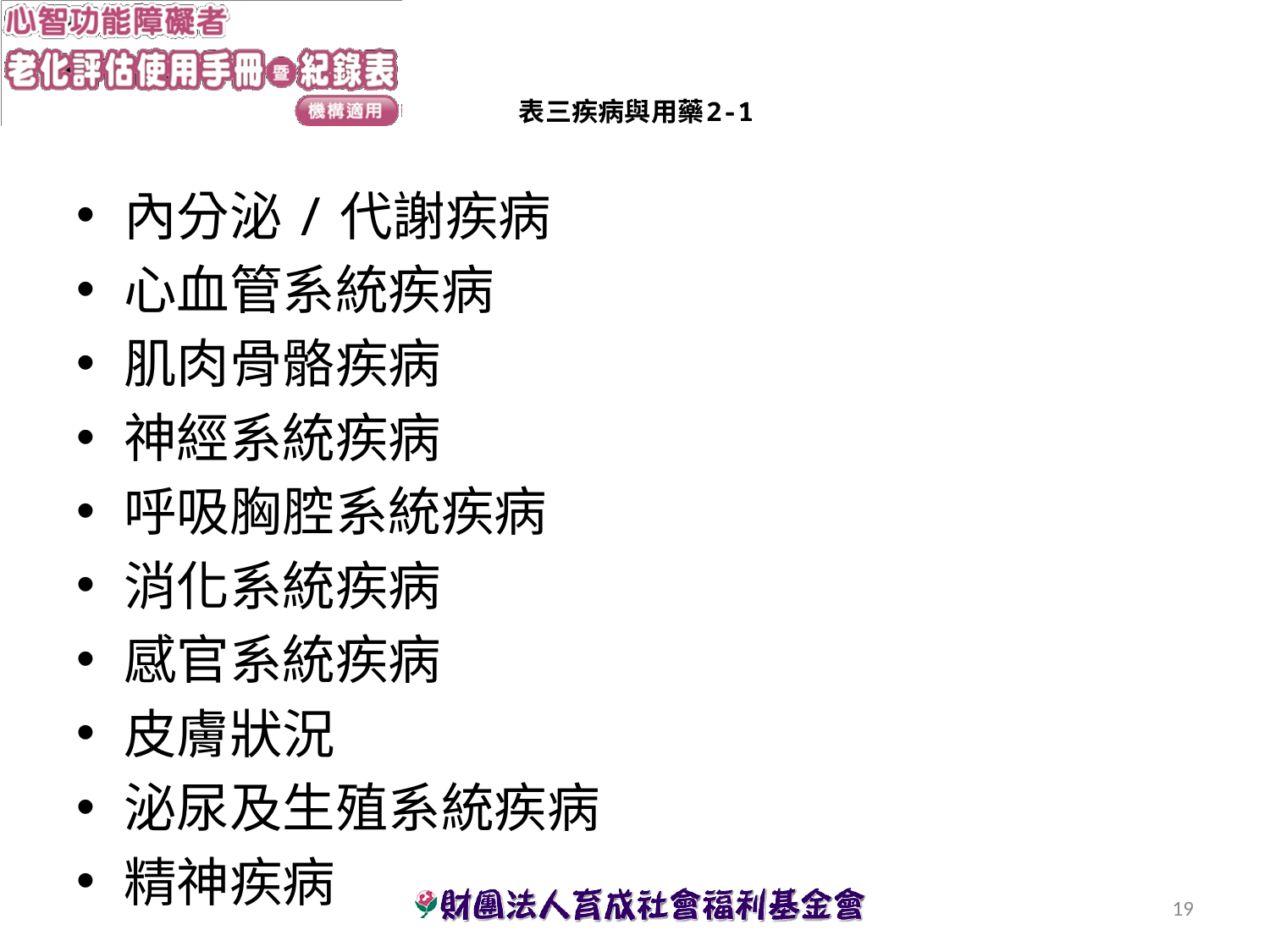

# 表三疾病與用藥2-1
內分泌/代謝疾病
心血管系統疾病
肌肉骨骼疾病
神經系統疾病
呼吸胸腔系統疾病
消化系統疾病
感官系統疾病
皮膚狀況
泌尿及生殖系統疾病
精神疾病
19